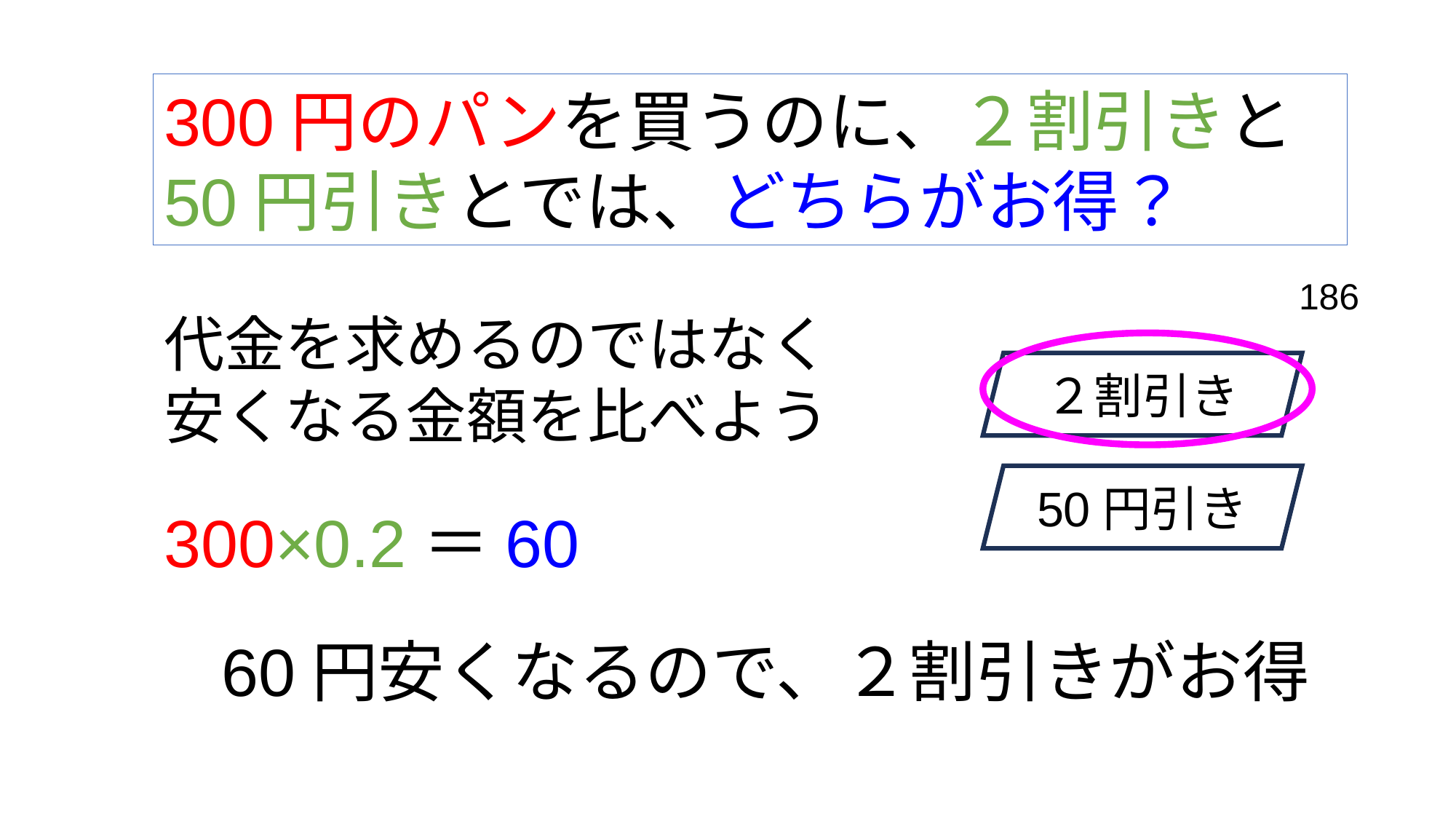

300円のパンを買うのに、２割引きと50円引きとでは、どちらがお得？
186
代金を求めるのではなく
安くなる金額を比べよう

２割引き
50円引き
300×0.2＝60
60円安くなるので、２割引きがお得